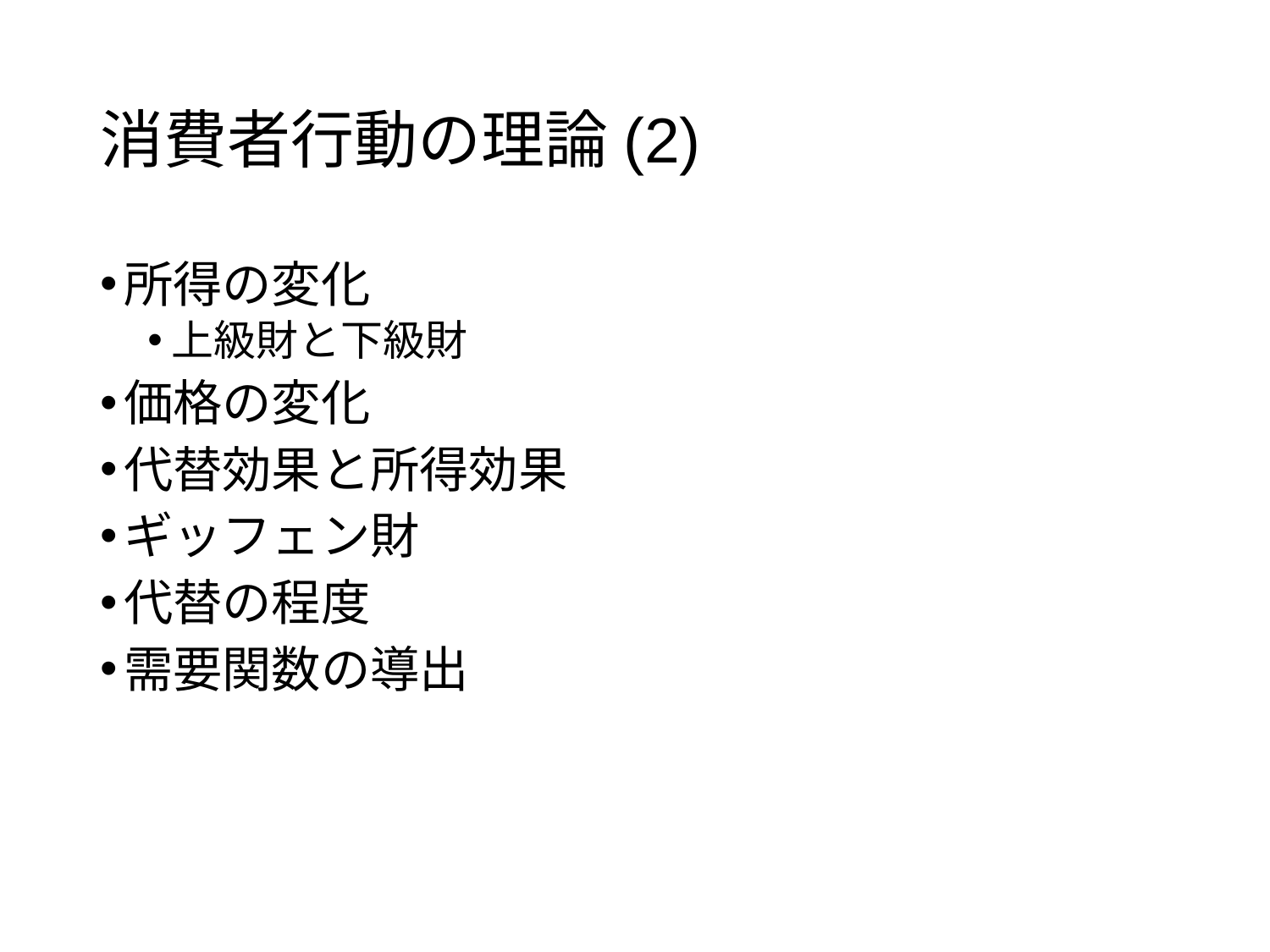

# 消費者行動の理論(2)
所得の変化
上級財と下級財
価格の変化
代替効果と所得効果
ギッフェン財
代替の程度
需要関数の導出